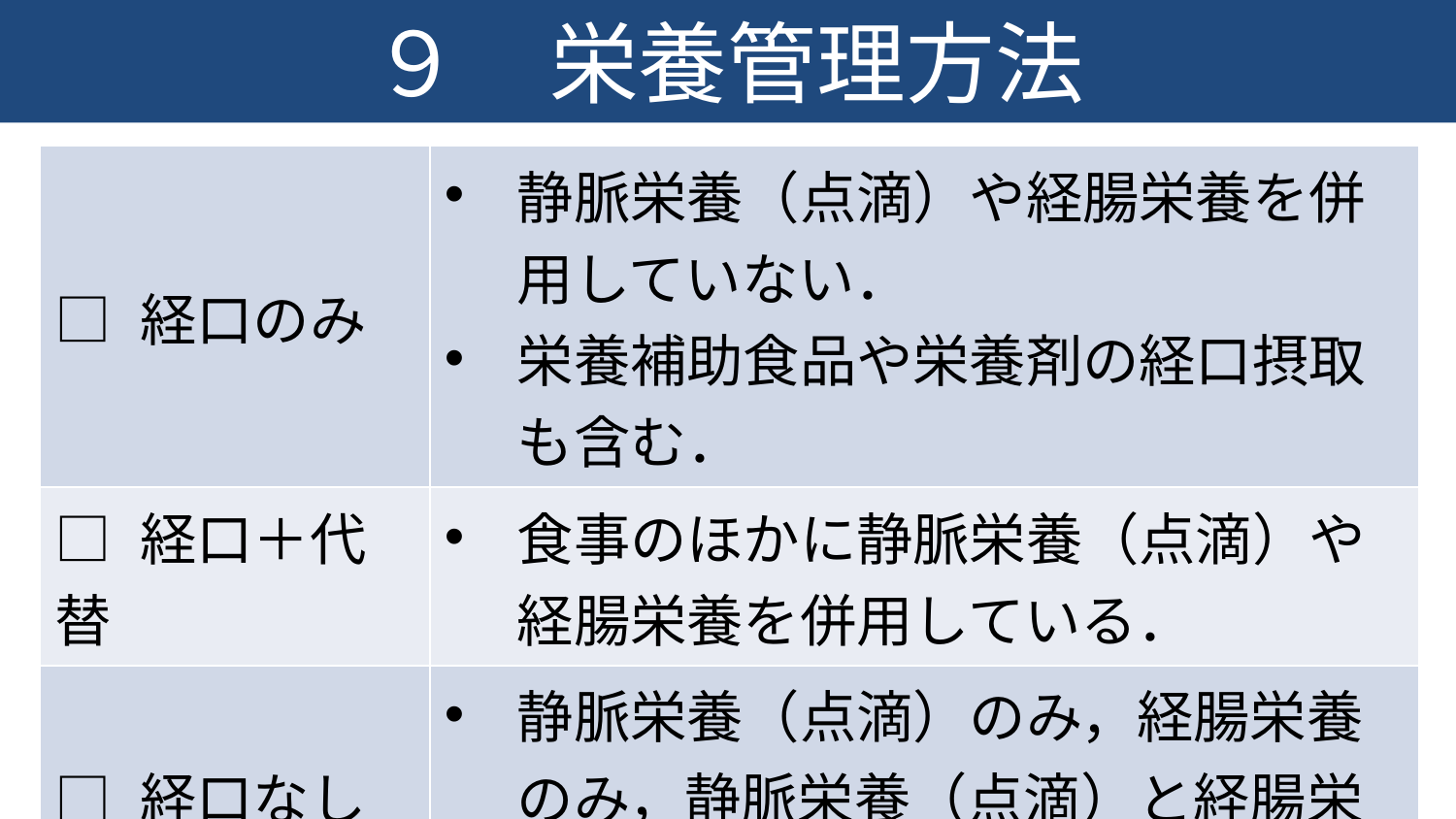

# ９　栄養管理方法
| □ 経口のみ | 静脈栄養（点滴）や経腸栄養を併用していない． 栄養補助食品や栄養剤の経口摂取も含む． |
| --- | --- |
| □ 経口＋代替 | 食事のほかに静脈栄養（点滴）や経腸栄養を併用している． |
| □ 経口なし | 静脈栄養（点滴）のみ，経腸栄養のみ，静脈栄養（点滴）と経腸栄養を併用している． |